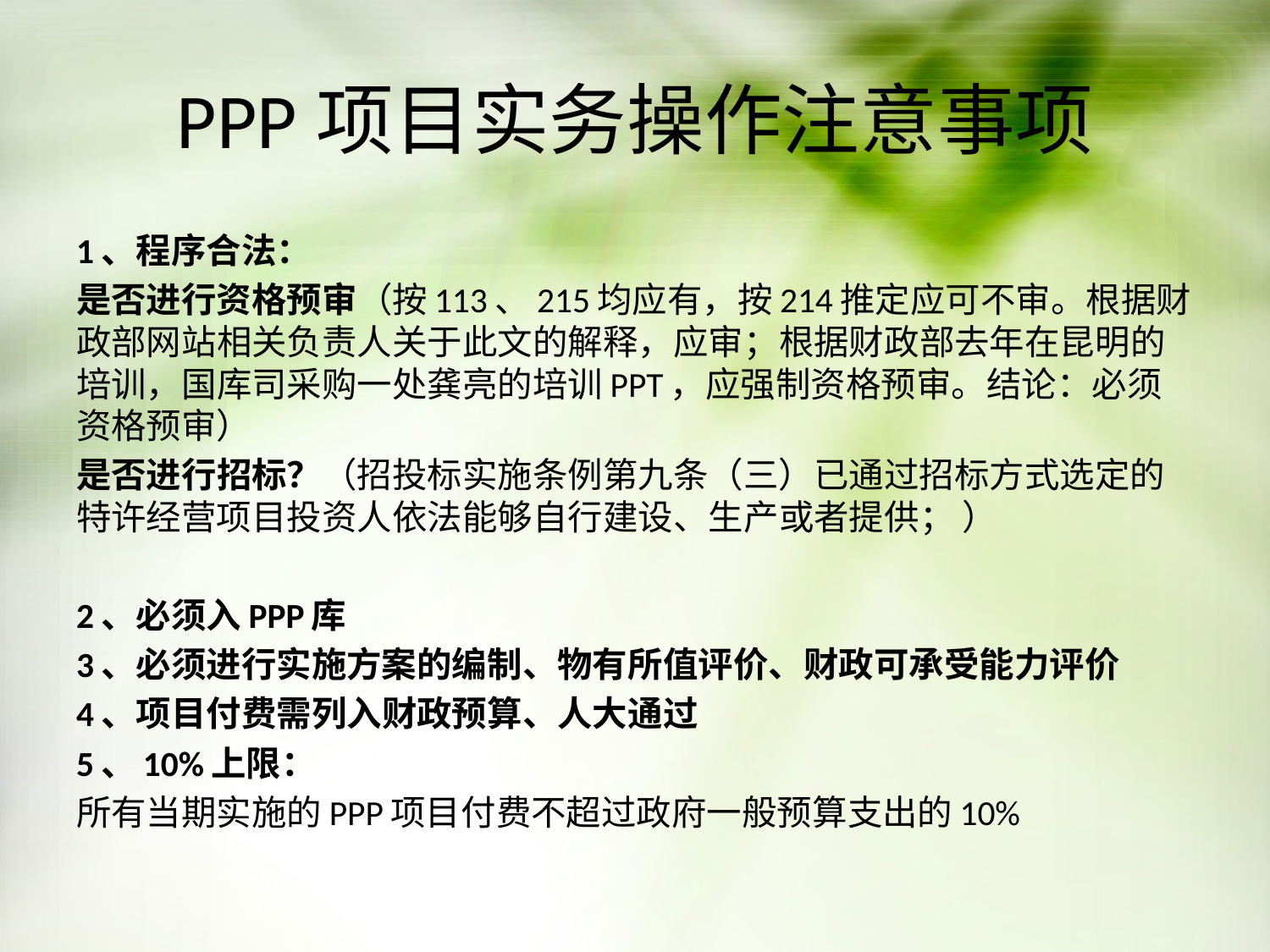

# PPP项目实务操作注意事项
1、程序合法：
是否进行资格预审（按113、215均应有，按214推定应可不审。根据财政部网站相关负责人关于此文的解释，应审；根据财政部去年在昆明的培训，国库司采购一处龚亮的培训PPT，应强制资格预审。结论：必须资格预审）
是否进行招标？（招投标实施条例第九条（三）已通过招标方式选定的特许经营项目投资人依法能够自行建设、生产或者提供； ）

2、必须入PPP库
3、必须进行实施方案的编制、物有所值评价、财政可承受能力评价
4、项目付费需列入财政预算、人大通过
5、10%上限：
所有当期实施的PPP项目付费不超过政府一般预算支出的10%